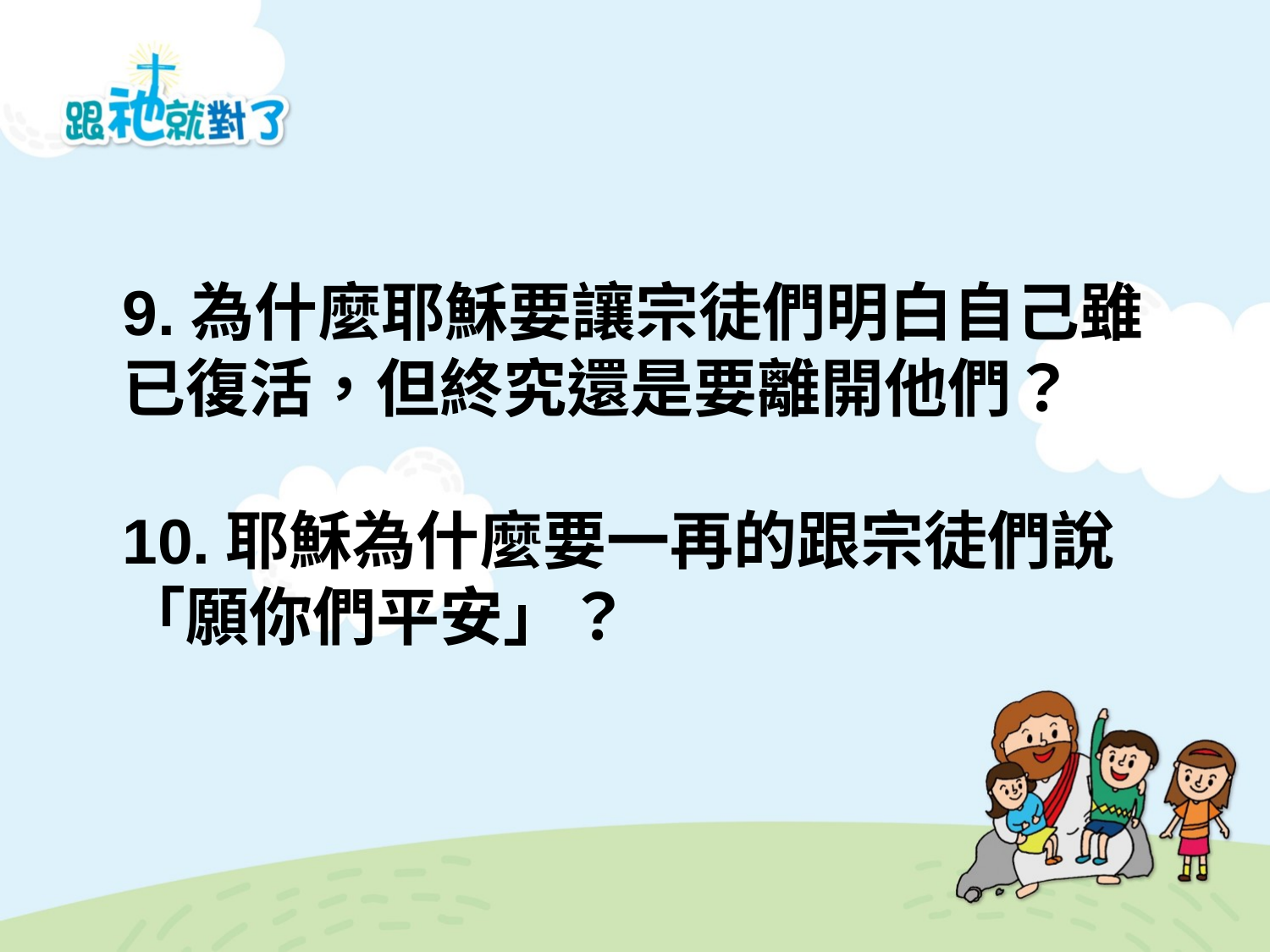

9.為什麼耶穌要讓宗徒們明白自己雖已復活，但終究還是要離開他們？

10.耶穌為什麼要一再的跟宗徒們說「願你們平安」？